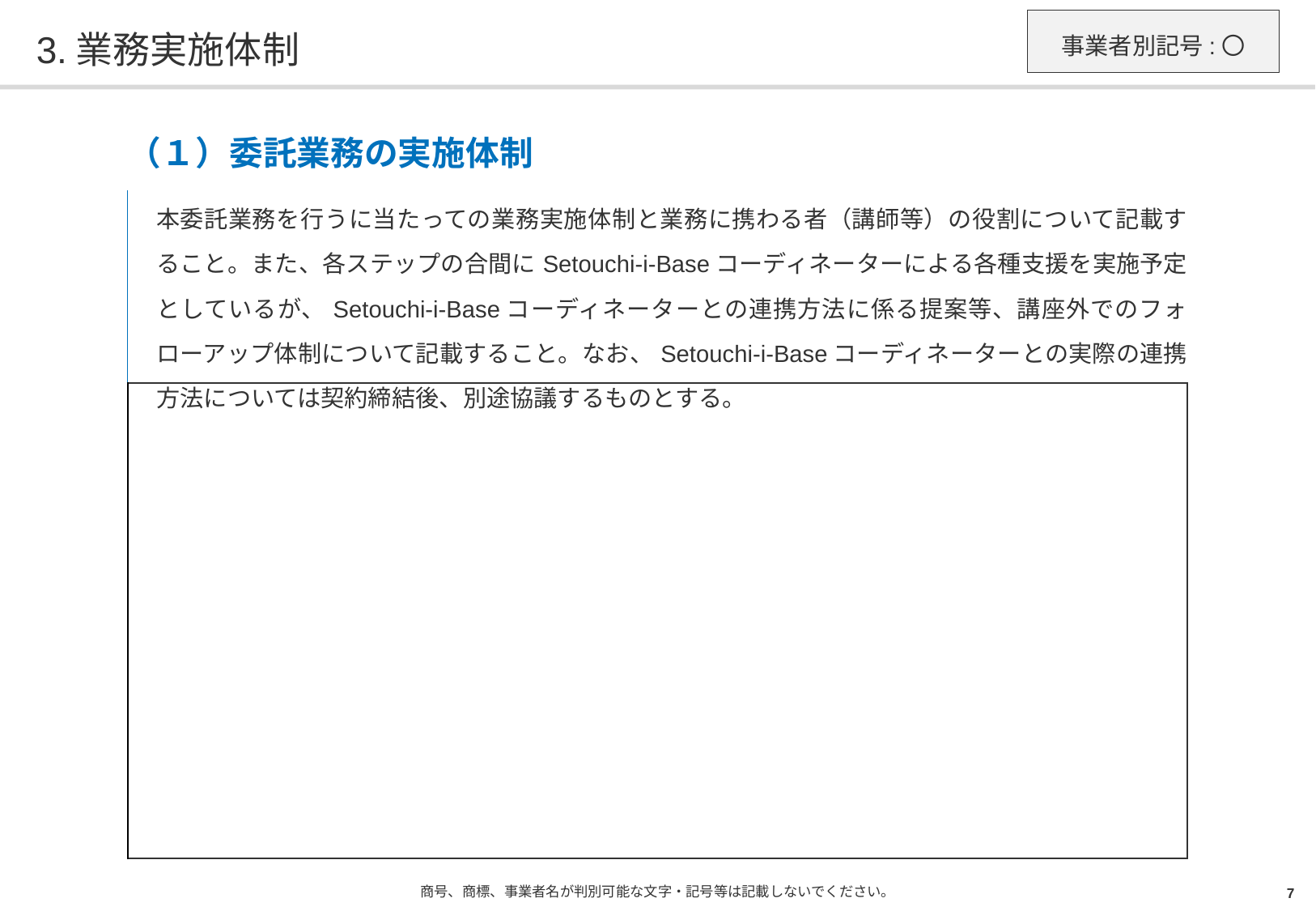

事業者別記号:〇
# 3.業務実施体制
| （１）委託業務の実施体制 |
| --- |
| 本委託業務を行うに当たっての業務実施体制と業務に携わる者（講師等）の役割について記載すること。また、各ステップの合間にSetouchi-i-Baseコーディネーターによる各種支援を実施予定としているが、Setouchi-i-Baseコーディネーターとの連携方法に係る提案等、講座外でのフォローアップ体制について記載すること。なお、Setouchi-i-Baseコーディネーターとの実際の連携方法については契約締結後、別途協議するものとする。 |
|  |
| --- |
商号、商標、事業者名が判別可能な文字・記号等は記載しないでください。
7